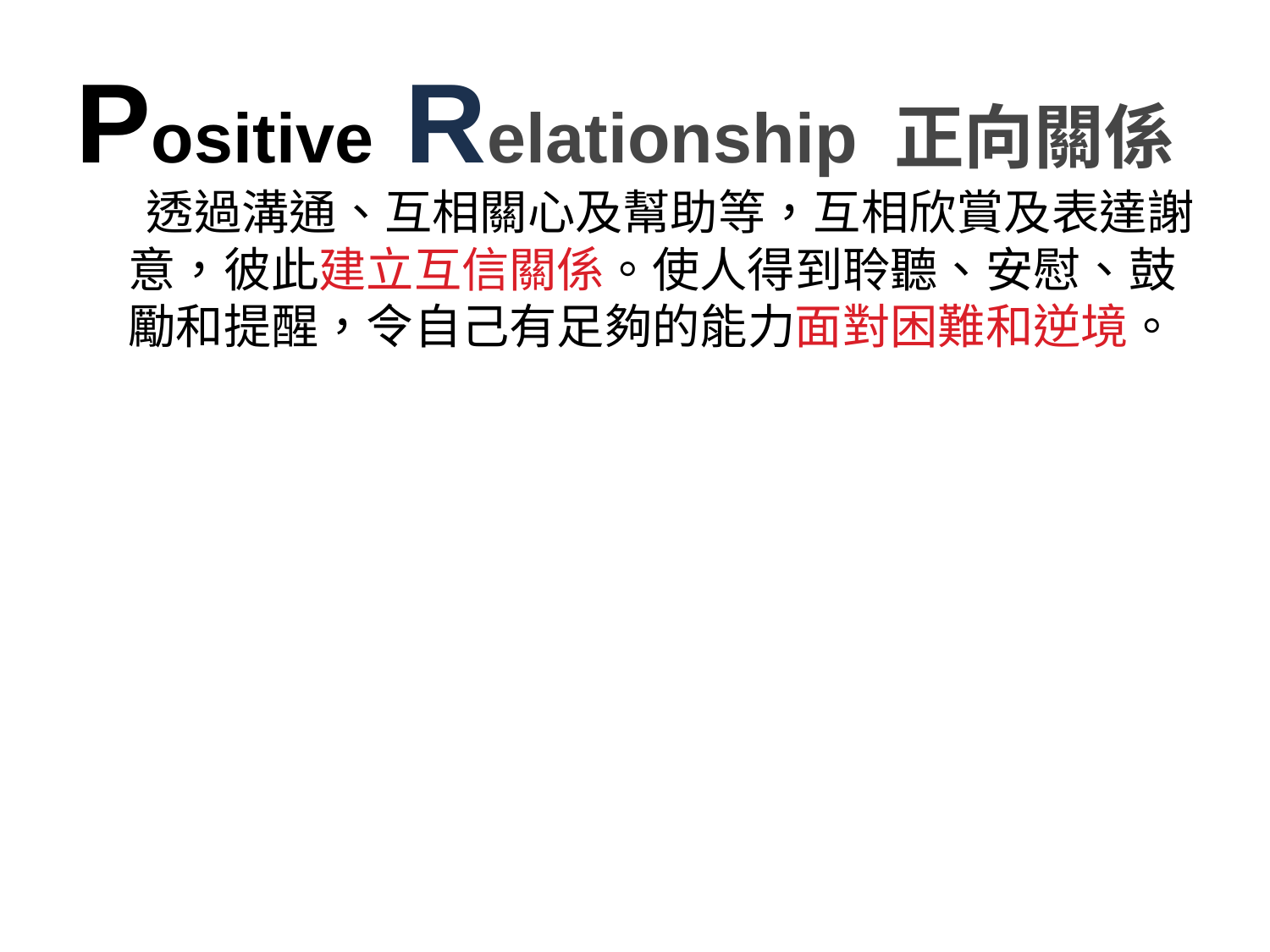

# Positive Relationship 正向關係
    透過溝通、互相關心及幫助等，互相欣賞及表達謝意，彼此建立互信關係。使人得到聆聽、安慰、鼓勵和提醒，令自己有足夠的能力面對困難和逆境。